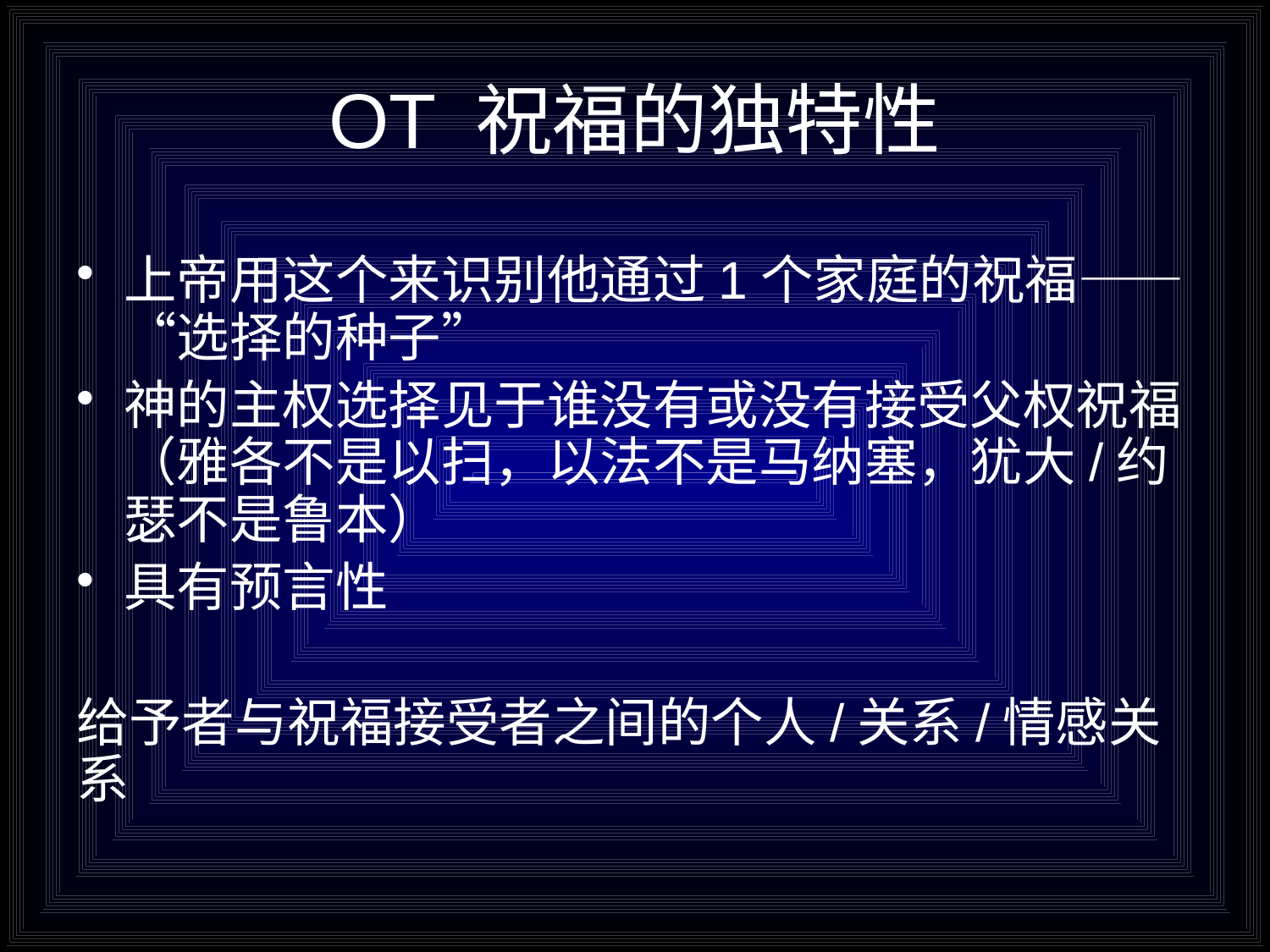

# OT 祝福的独特性
上帝用这个来识别他通过1个家庭的祝福——“选择的种子”
神的主权选择见于谁没有或没有接受父权祝福（雅各不是以扫，以法不是马纳塞，犹大/约瑟不是鲁本）
具有预言性

给予者与祝福接受者之间的个人/关系/情感关系